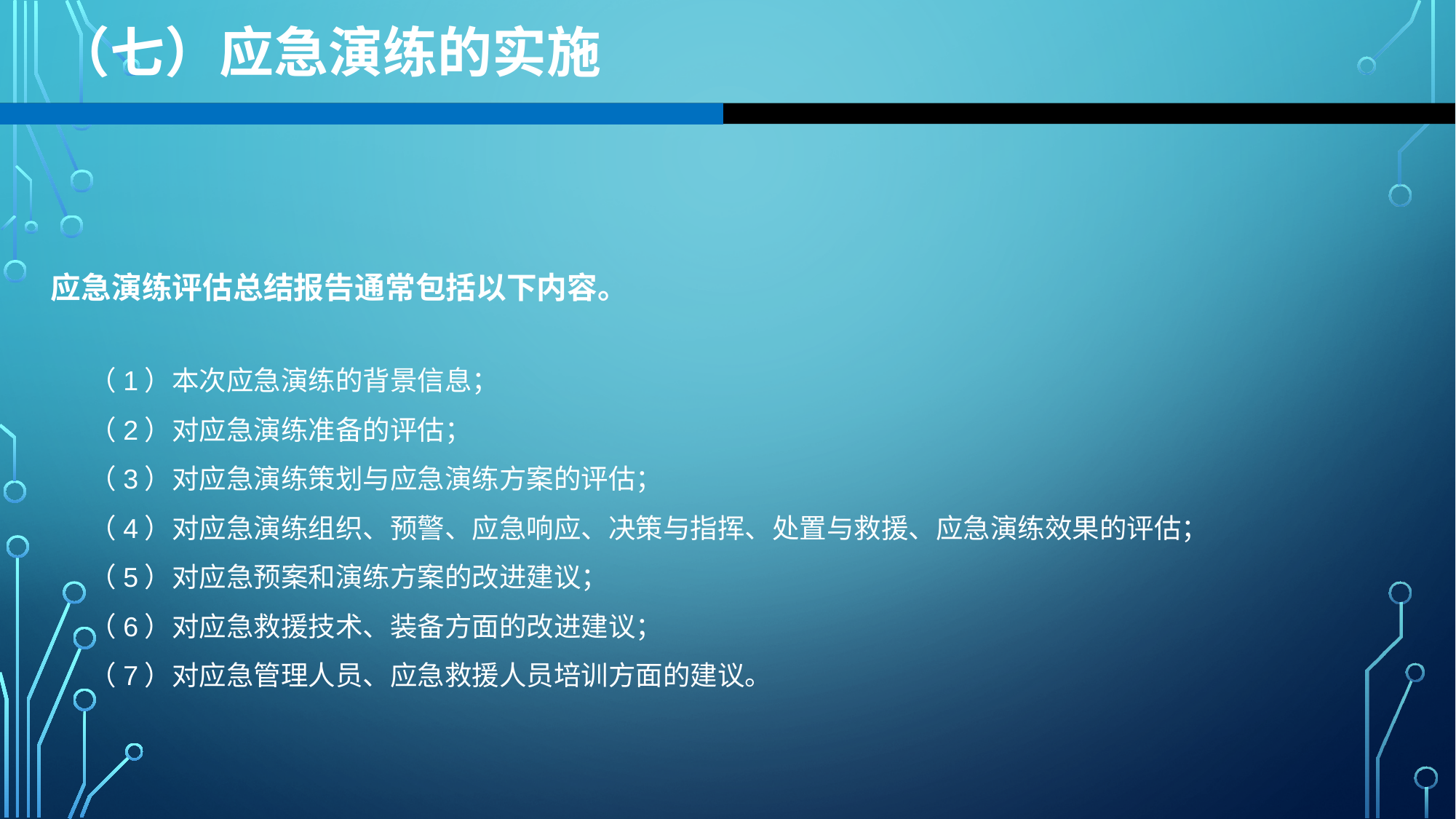

（七）应急演练的实施

应急演练评估总结报告通常包括以下内容。
（1）本次应急演练的背景信息；
（2）对应急演练准备的评估；
（3）对应急演练策划与应急演练方案的评估；
（4）对应急演练组织、预警、应急响应、决策与指挥、处置与救援、应急演练效果的评估；
（5）对应急预案和演练方案的改进建议；
（6）对应急救援技术、装备方面的改进建议；
（7）对应急管理人员、应急救援人员培训方面的建议。